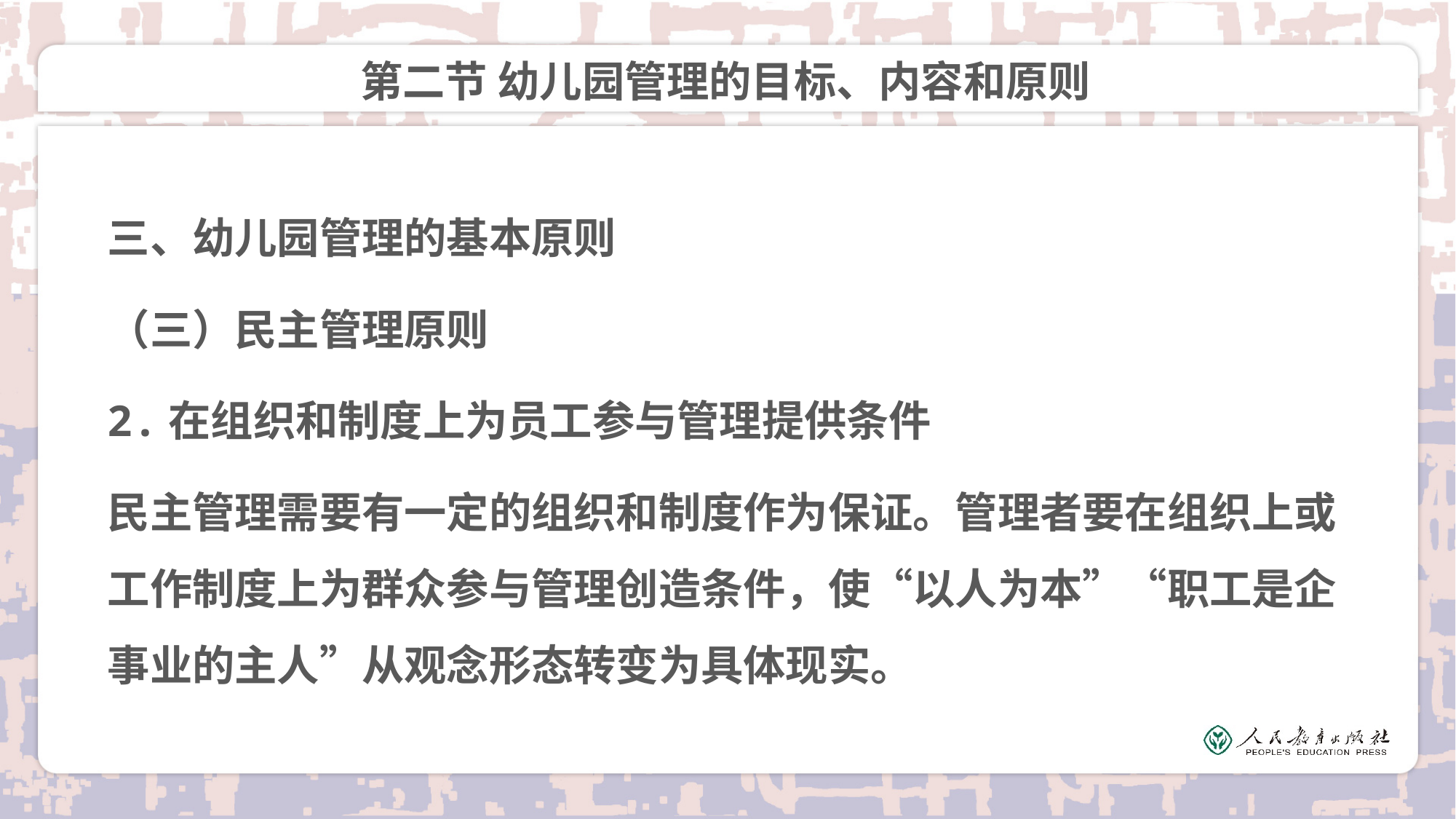

# 第二节 幼儿园管理的目标、内容和原则
三、幼儿园管理的基本原则
（三）民主管理原则
2.在组织和制度上为员工参与管理提供条件
民主管理需要有一定的组织和制度作为保证。管理者要在组织上或工作制度上为群众参与管理创造条件，使“以人为本”“职工是企事业的主人”从观念形态转变为具体现实。